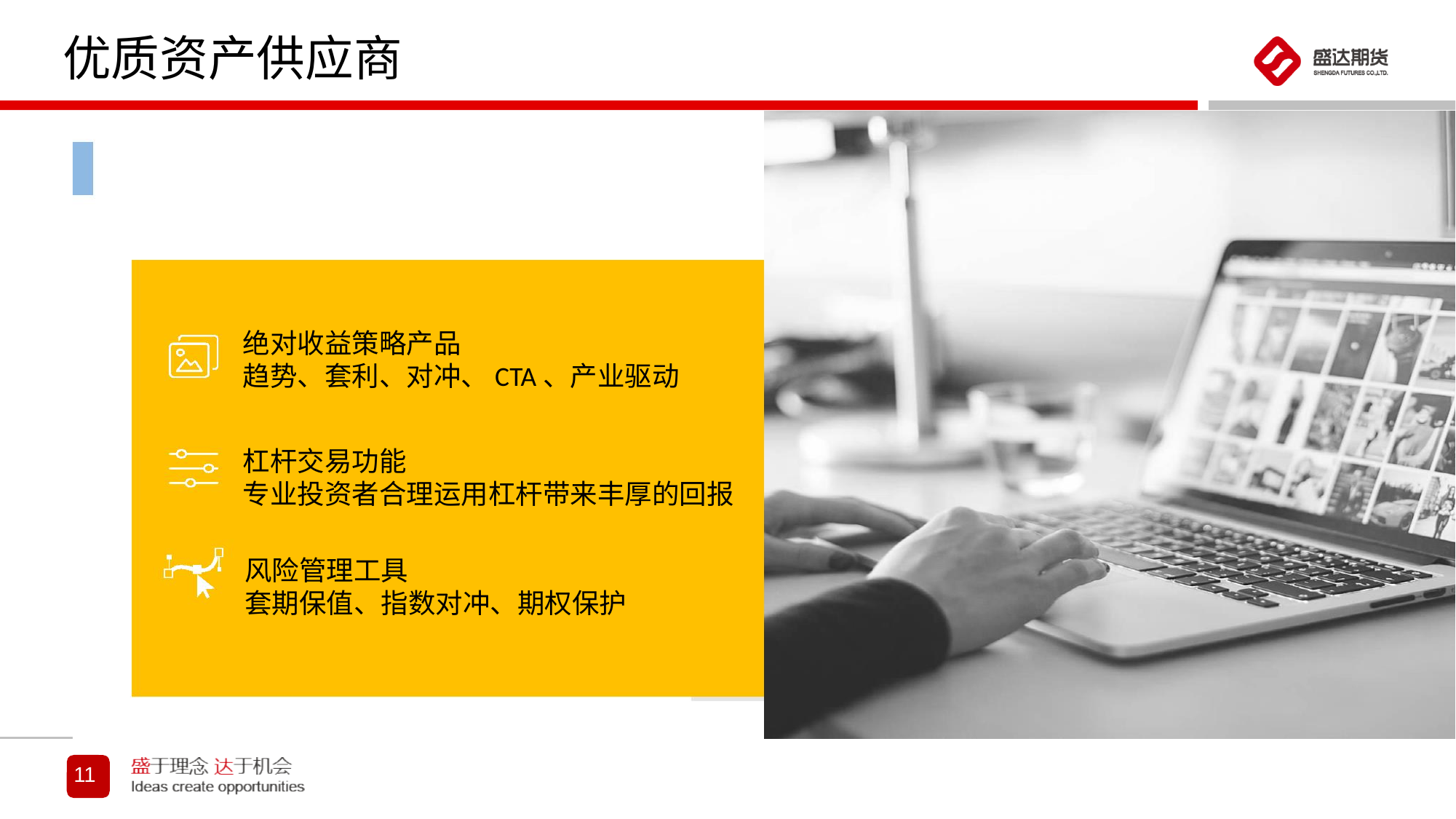

# 优质资产供应商

绝对收益策略产品
趋势、套利、对冲、CTA、产业驱动
杠杆交易功能
专业投资者合理运用杠杆带来丰厚的回报
风险管理工具
套期保值、指数对冲、期权保护